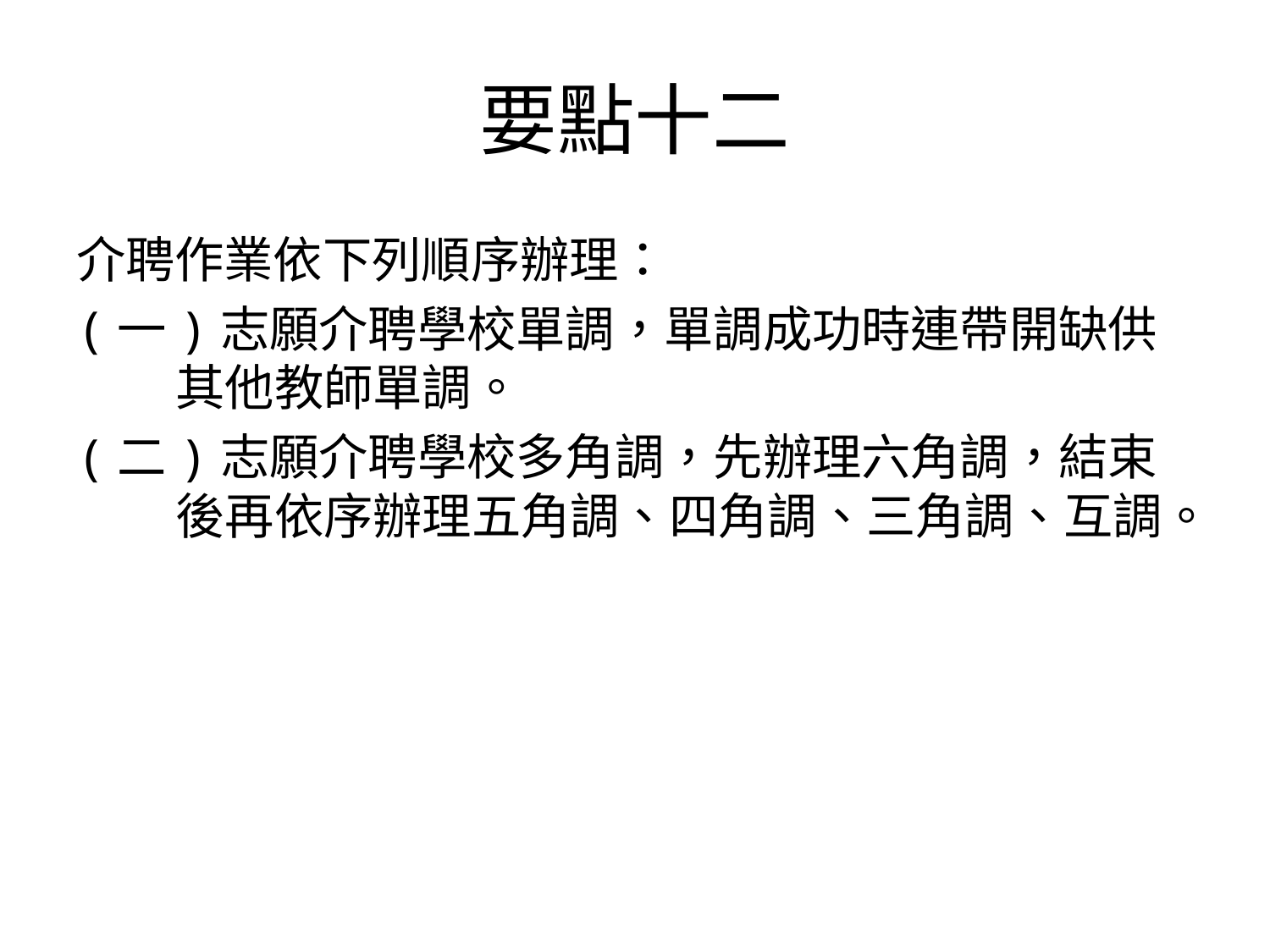

# 要點十二
介聘作業依下列順序辦理：
(一)志願介聘學校單調，單調成功時連帶開缺供其他教師單調。
(二)志願介聘學校多角調，先辦理六角調，結束後再依序辦理五角調、四角調、三角調、互調。